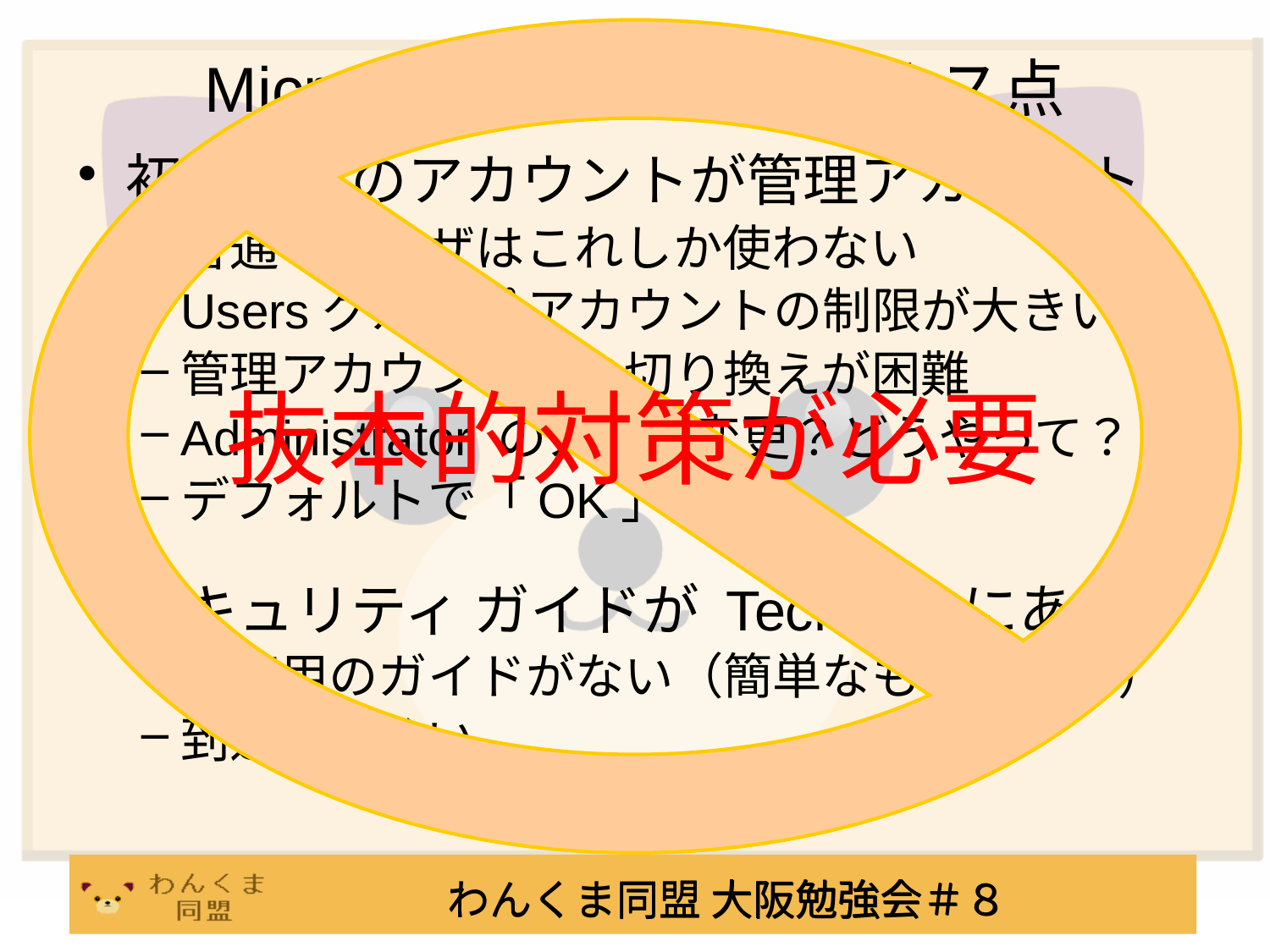

抜本的対策が必要
# Microsoft の対応のマイナス点
初期作成のアカウントが管理アカウント
普通のユーザはこれしか使わない
Usersグループ アカウントの制限が大きい
管理アカウントへの切り換えが困難
Administrator のスペル変更？どうやって？
デフォルトで「OK」
セキュリティ ガイドが TechNet にある
家庭用のガイドがない（簡単なものはある）
到達しにくい
わんくま同盟 大阪勉強会＃８
わんくま同盟 大阪勉強会＃８